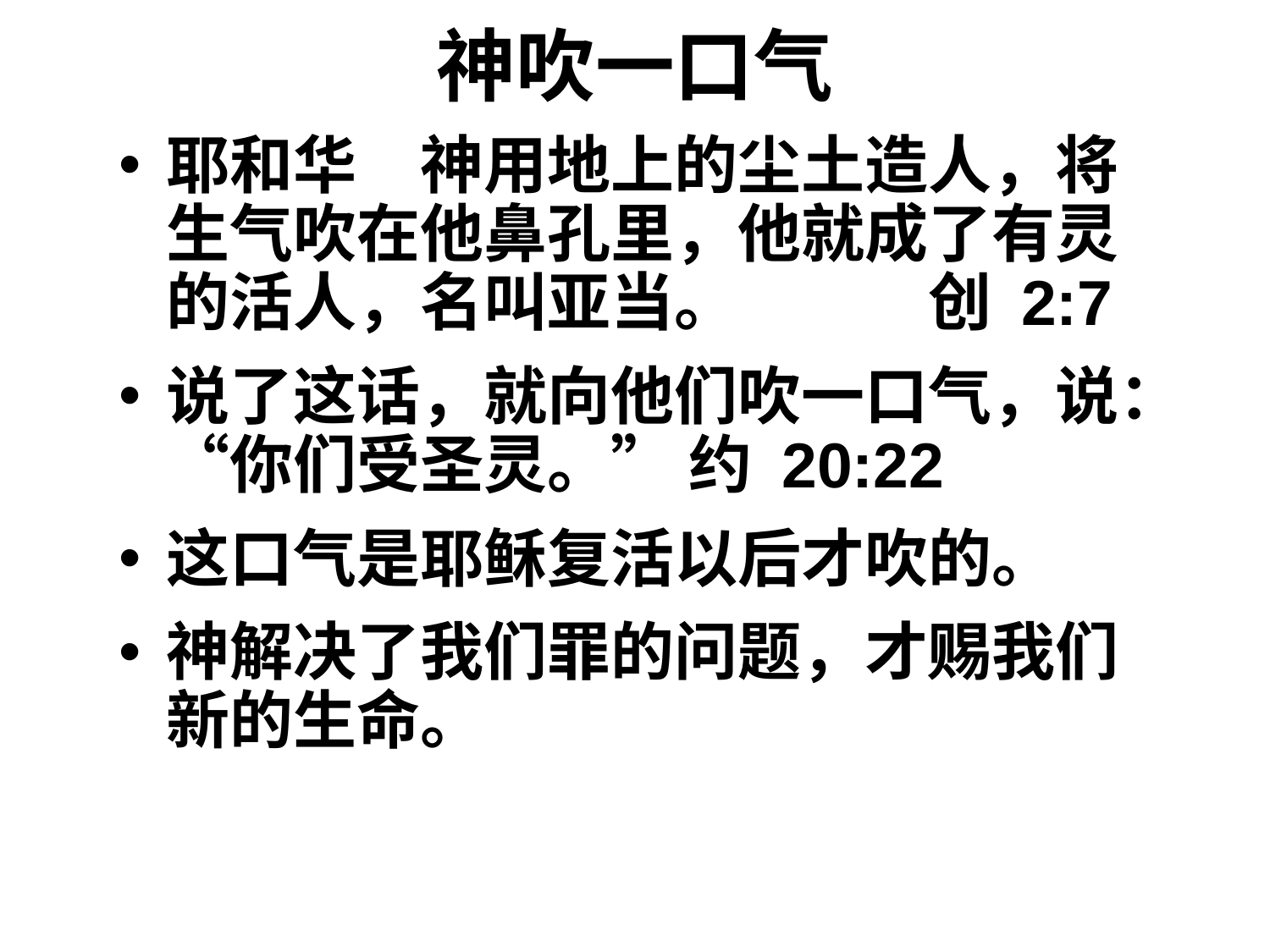

# 神吹一口气
耶和华　神用地上的尘土造人，将生气吹在他鼻孔里，他就成了有灵的活人，名叫亚当。		创 2:7
说了这话，就向他们吹一口气，说：“你们受圣灵。” 约 20:22
这口气是耶稣复活以后才吹的。
神解决了我们罪的问题，才赐我们新的生命。